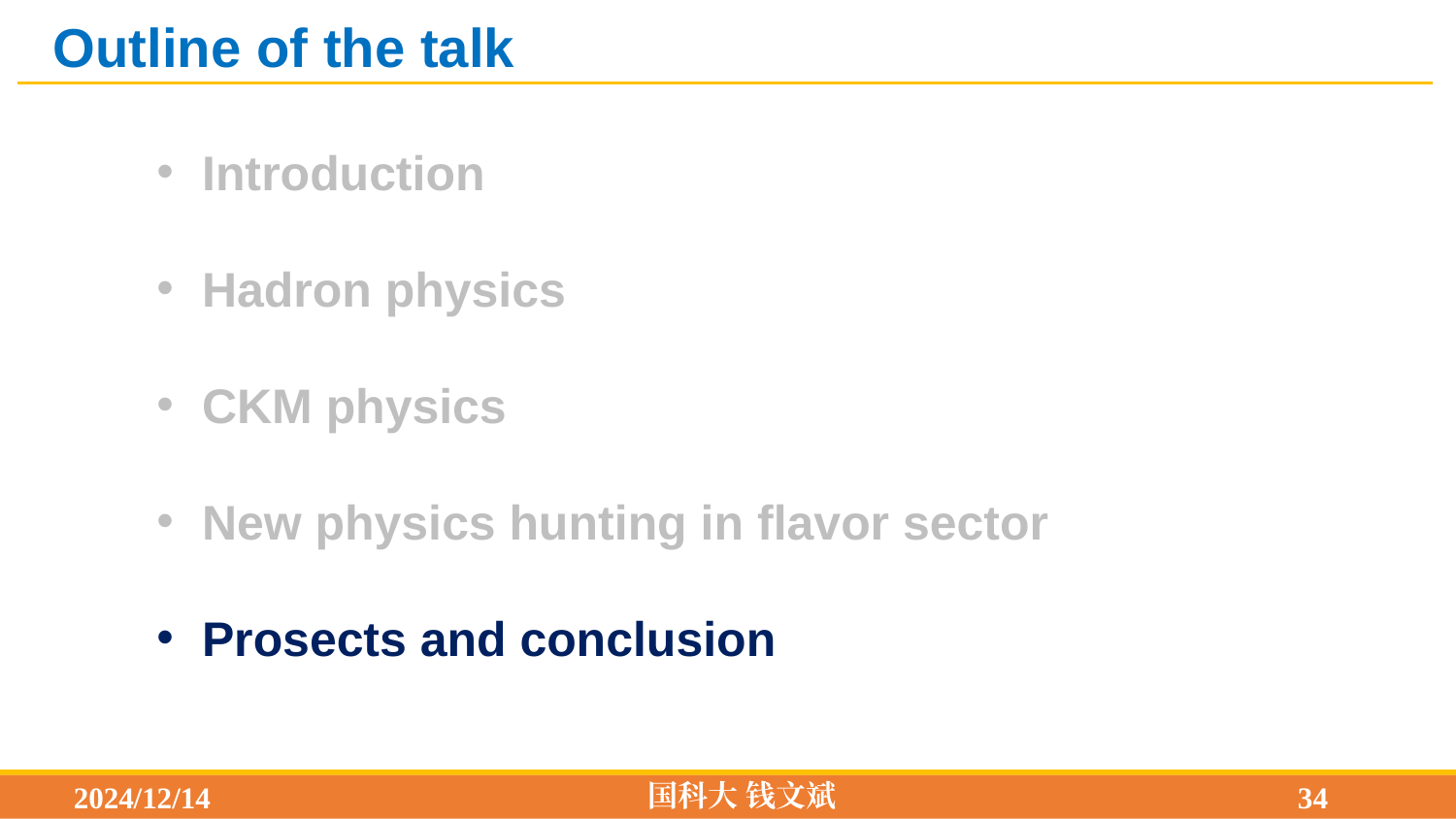

Outline of the talk

Introduction

Hadron physics

CKM physics

New physics hunting in flavor sector

Prosects and conclusion

国科大 钱文斌
2024/12/14
34